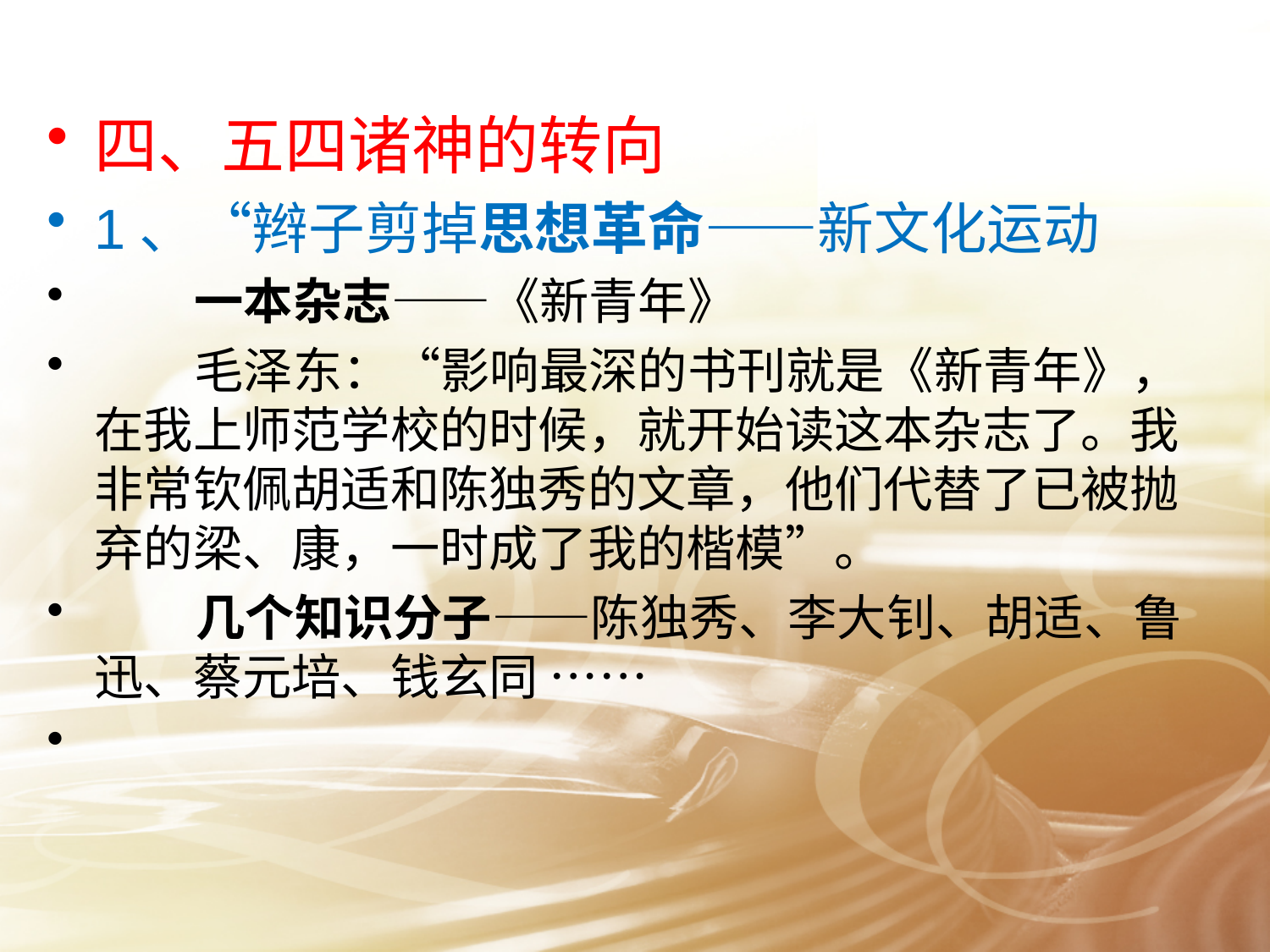

#
四、五四诸神的转向
1、“辫子剪掉思想革命——新文化运动
        一本杂志——《新青年》
        毛泽东：“影响最深的书刊就是《新青年》，在我上师范学校的时候，就开始读这本杂志了。我非常钦佩胡适和陈独秀的文章，他们代替了已被抛弃的梁、康，一时成了我的楷模”。
        几个知识分子——陈独秀、李大钊、胡适、鲁迅、蔡元培、钱玄同 ……